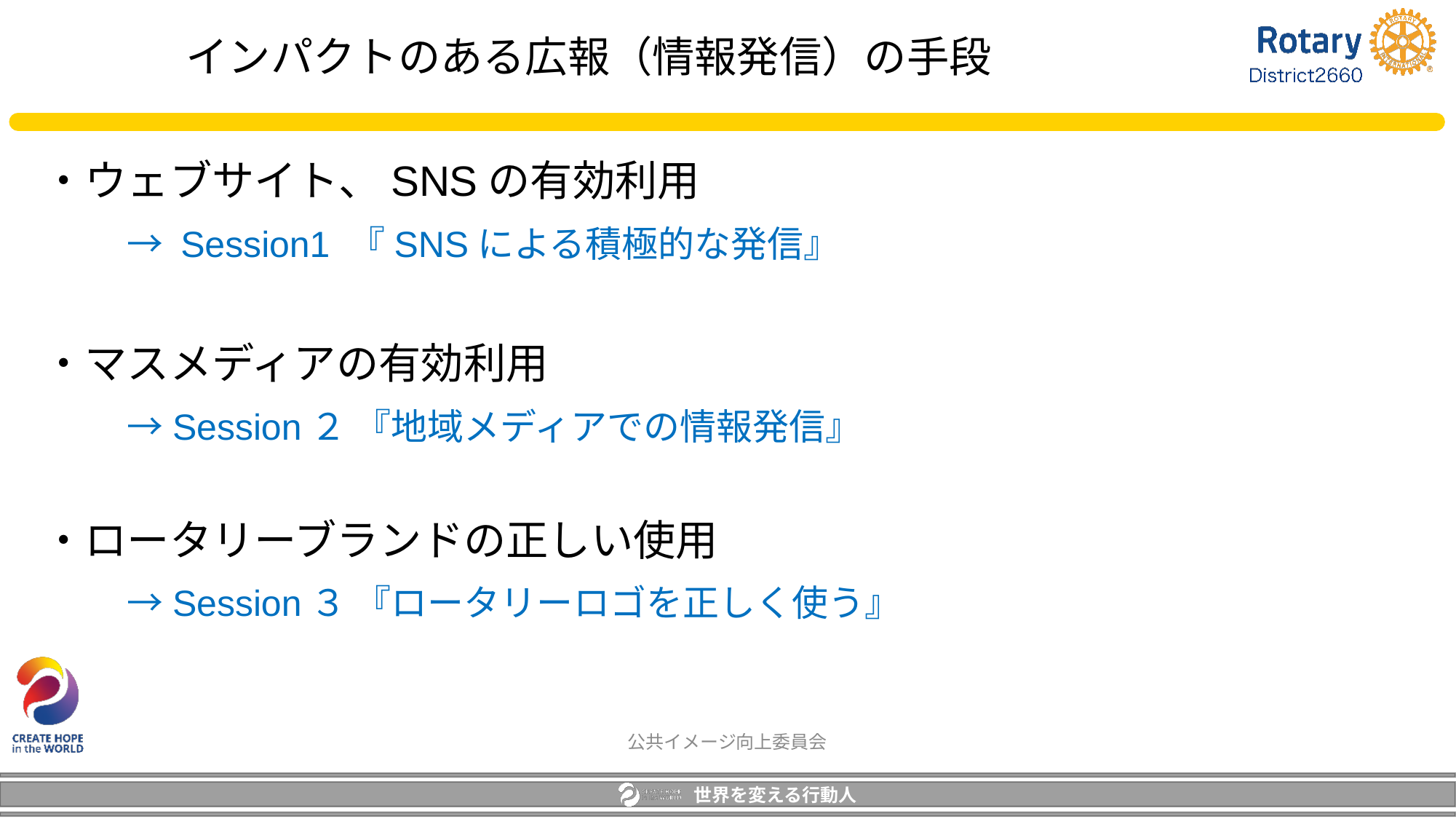

# インパクトのある広報（情報発信）の手段
・ウェブサイト、SNSの有効利用
　　→ Session1 『SNSによる積極的な発信』

・マスメディアの有効利用
　　→Session２ 『地域メディアでの情報発信』

・ロータリーブランドの正しい使用
　　→Session３ 『ロータリーロゴを正しく使う』